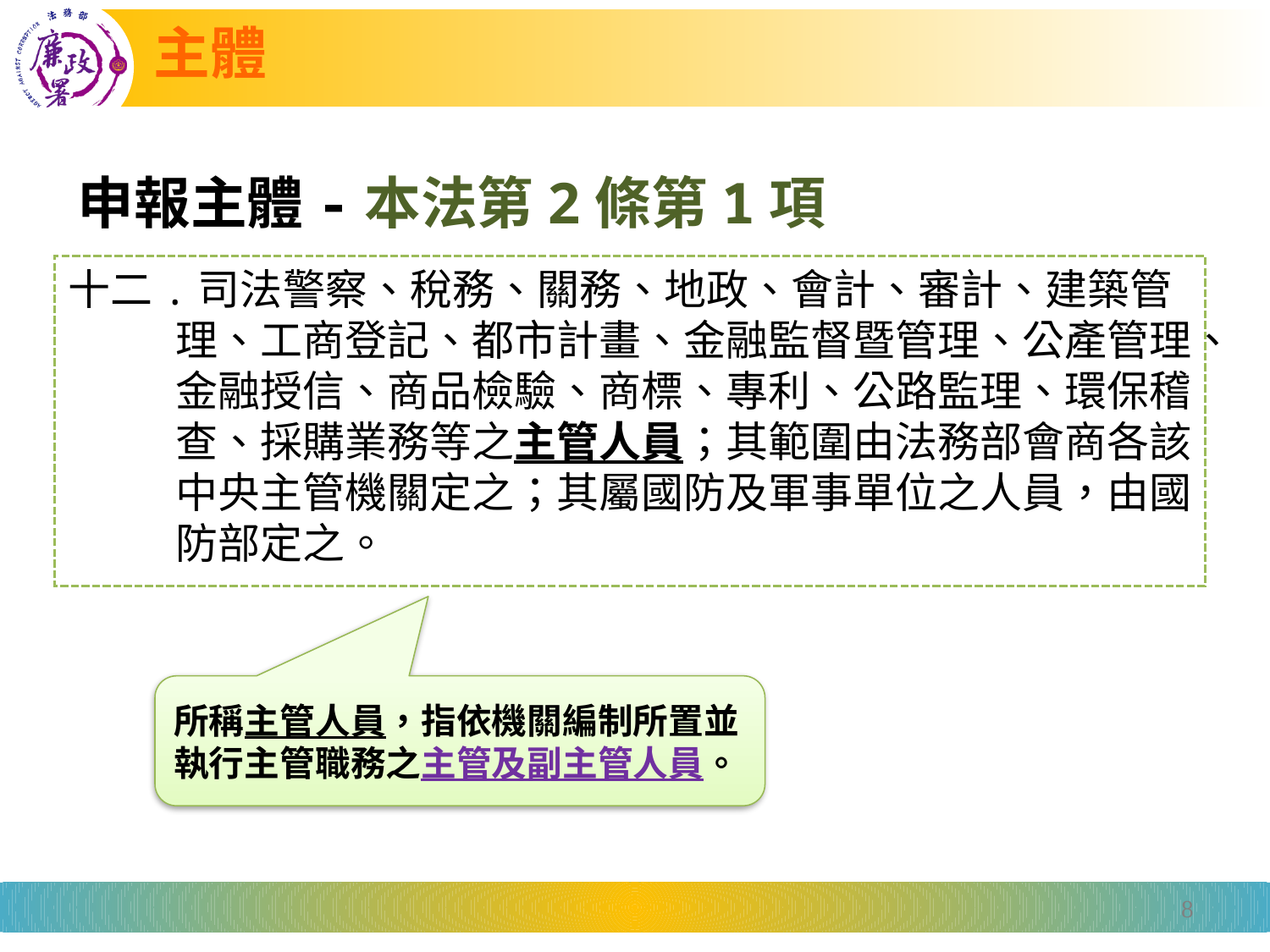

# 主體
申報主體-本法第2條第1項
十二.司法警察、稅務、關務、地政、會計、審計、建築管理、工商登記、都市計畫、金融監督暨管理、公產管理、金融授信、商品檢驗、商標、專利、公路監理、環保稽查、採購業務等之主管人員；其範圍由法務部會商各該中央主管機關定之；其屬國防及軍事單位之人員，由國防部定之。

所稱主管人員，指依機關編制所置並執行主管職務之主管及副主管人員。
8